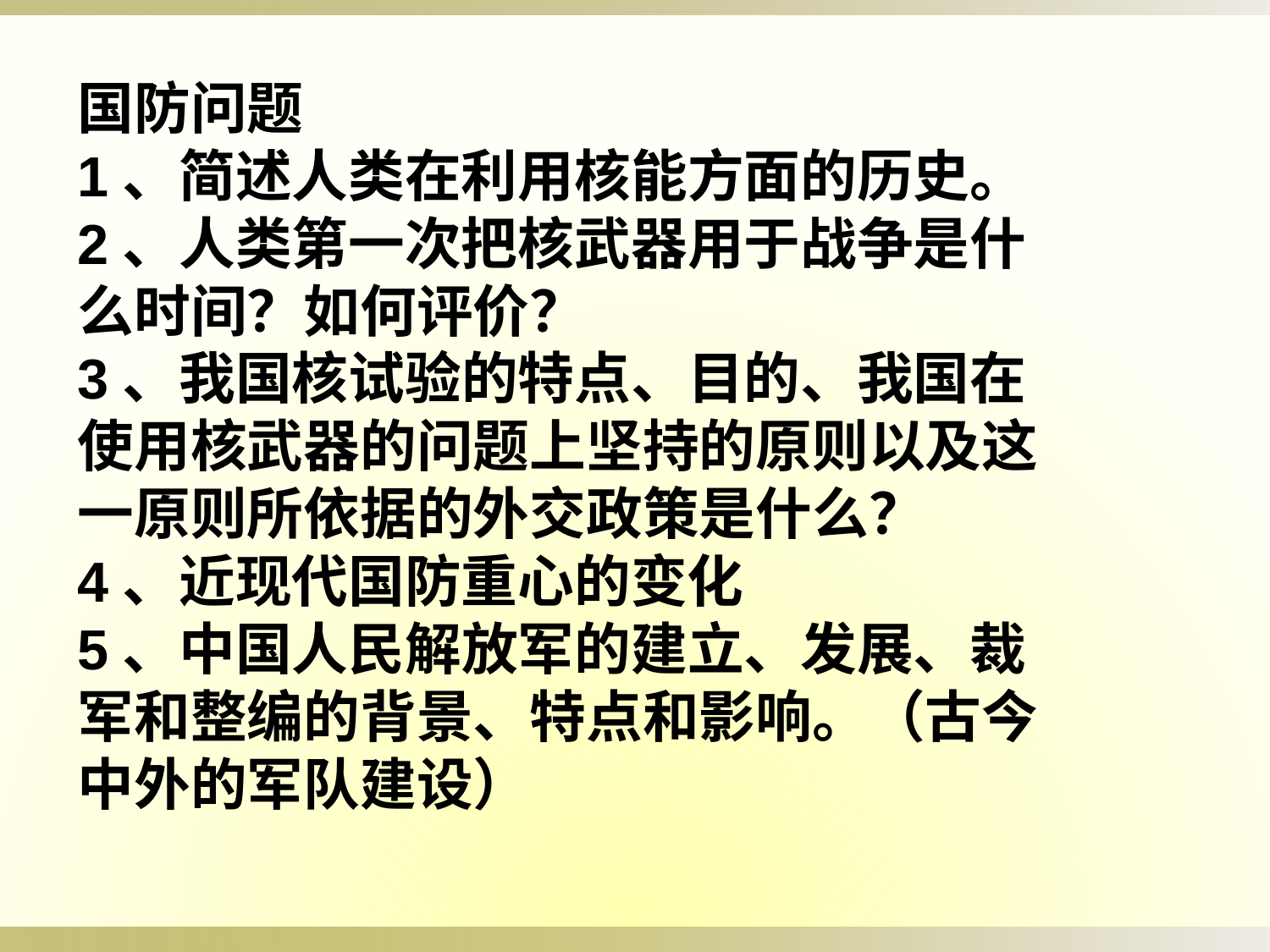

国防问题
1、简述人类在利用核能方面的历史。
2、人类第一次把核武器用于战争是什么时间？如何评价？
3、我国核试验的特点、目的、我国在使用核武器的问题上坚持的原则以及这一原则所依据的外交政策是什么？
4、近现代国防重心的变化
5、中国人民解放军的建立、发展、裁军和整编的背景、特点和影响。（古今中外的军队建设）